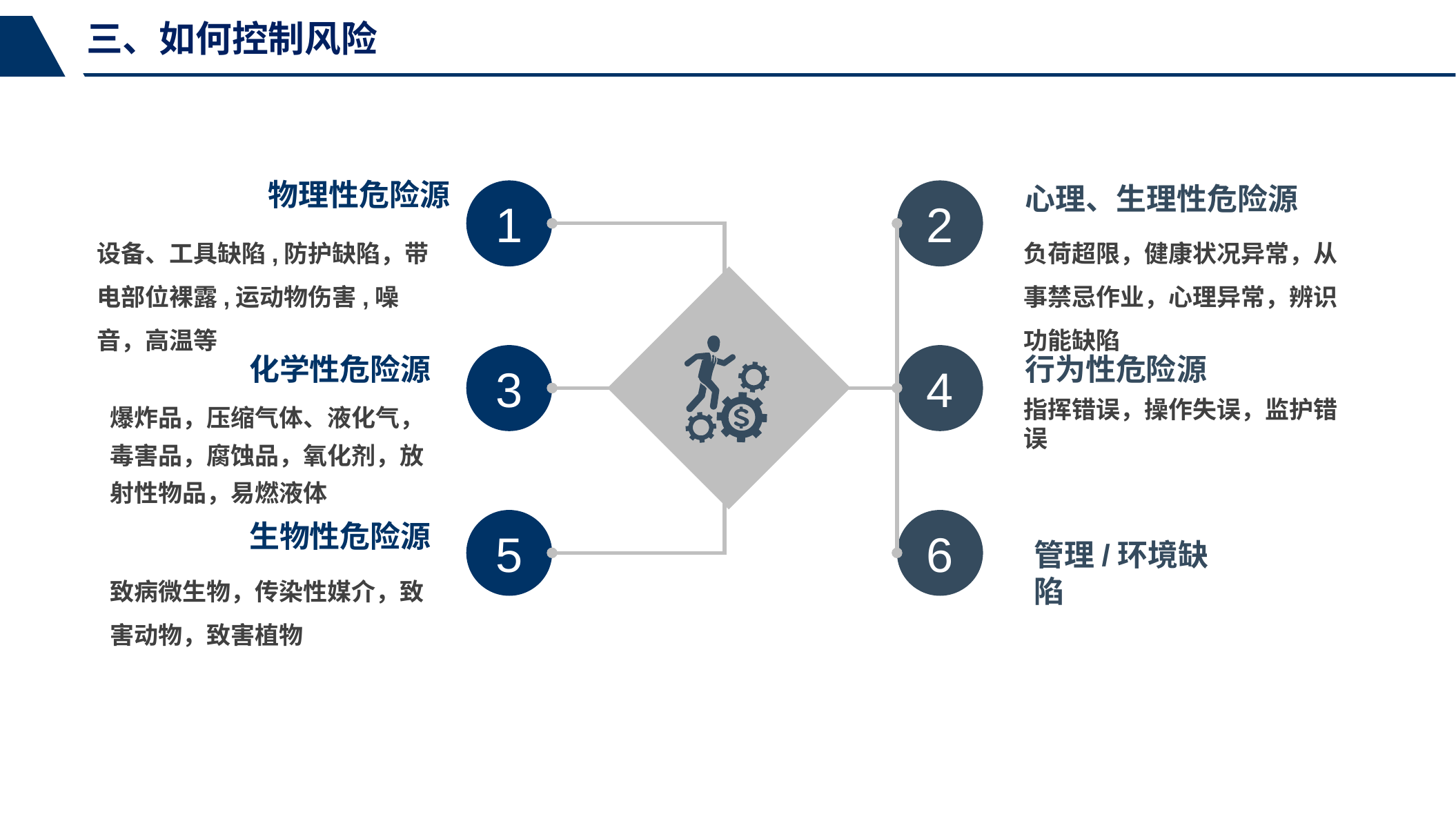

三、如何控制风险

物理性危险源
心理、生理性危险源
1
2
设备、工具缺陷,防护缺陷，带电部位裸露,运动物伤害,噪音，高温等
负荷超限，健康状况异常，从事禁忌作业，心理异常，辨识功能缺陷

化学性危险源
3
4
行为性危险源
爆炸品，压缩气体、液化气，毒害品，腐蚀品，氧化剂，放射性物品，易燃液体
指挥错误，操作失误，监护错误
5
6
生物性危险源
管理/环境缺陷
致病微生物，传染性媒介，致害动物，致害植物